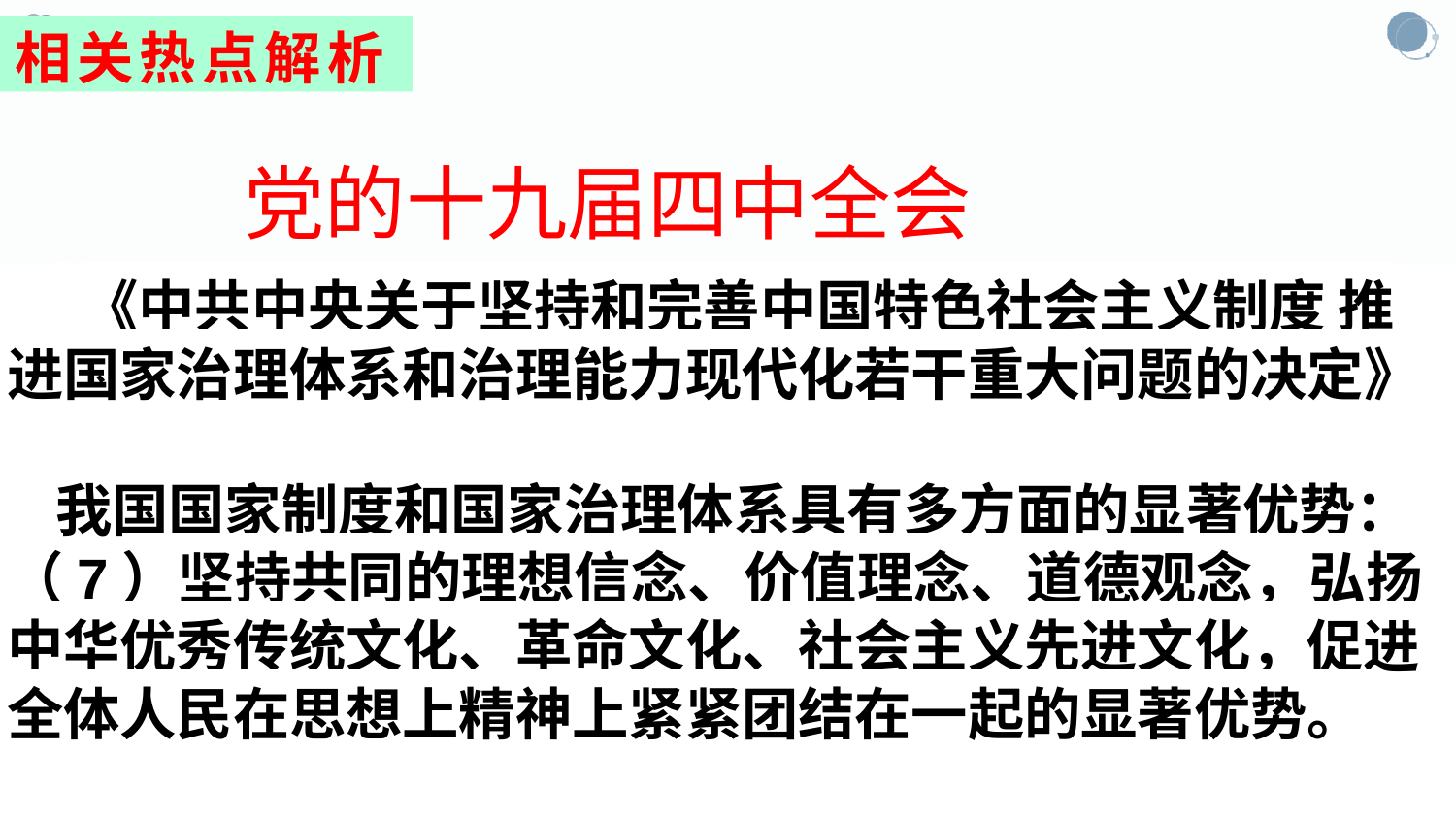

相关热点解析
党的十九届四中全会
 《中共中央关于坚持和完善中国特色社会主义制度 推进国家治理体系和治理能力现代化若干重大问题的决定》

我国国家制度和国家治理体系具有多方面的显著优势：（7）坚持共同的理想信念、价值理念、道德观念，弘扬中华优秀传统文化、革命文化、社会主义先进文化，促进全体人民在思想上精神上紧紧团结在一起的显著优势。